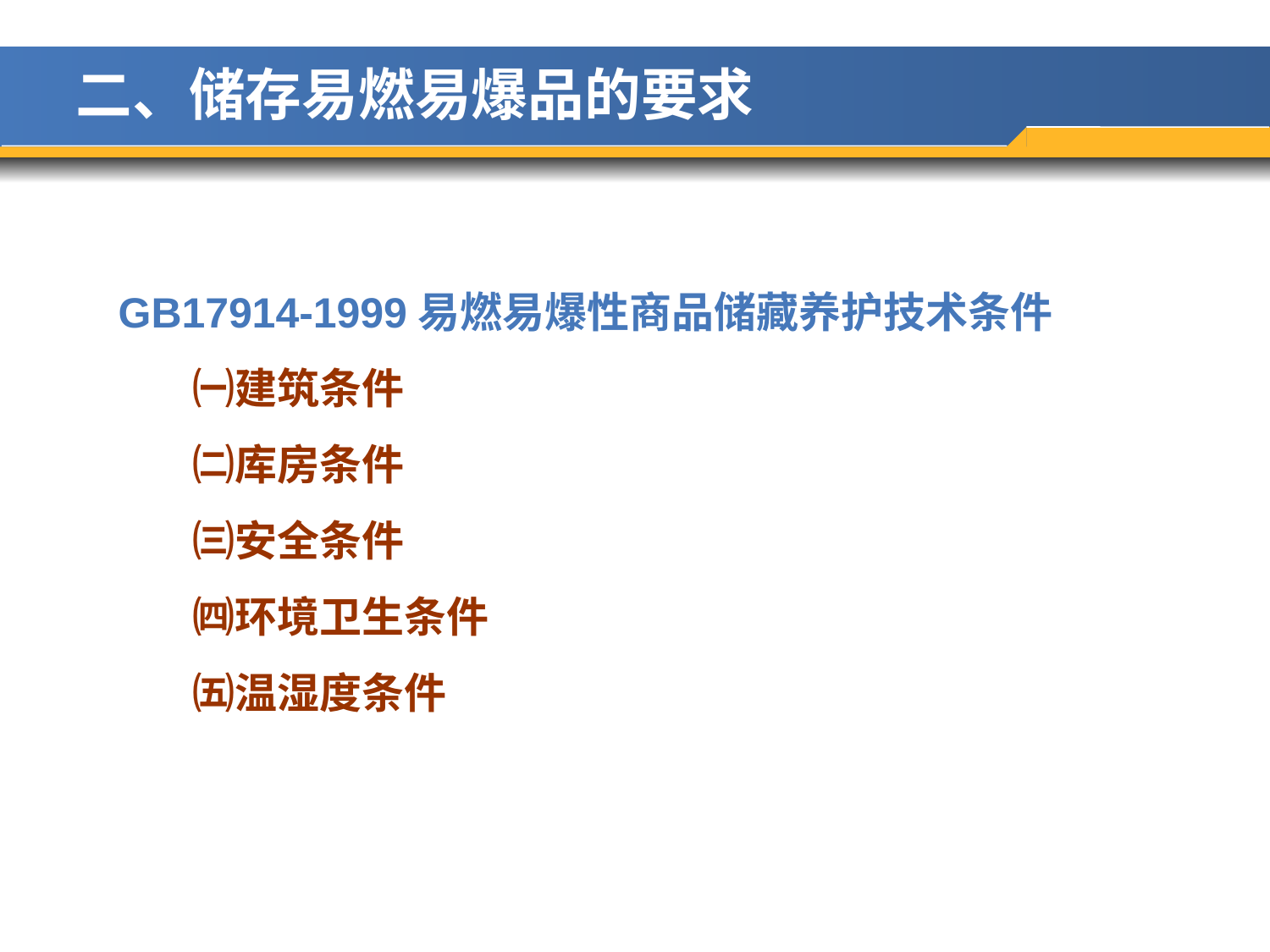

二、储存易燃易爆品的要求

GB17914-1999易燃易爆性商品储藏养护技术条件
㈠建筑条件
㈡库房条件
㈢安全条件
㈣环境卫生条件
㈤温湿度条件